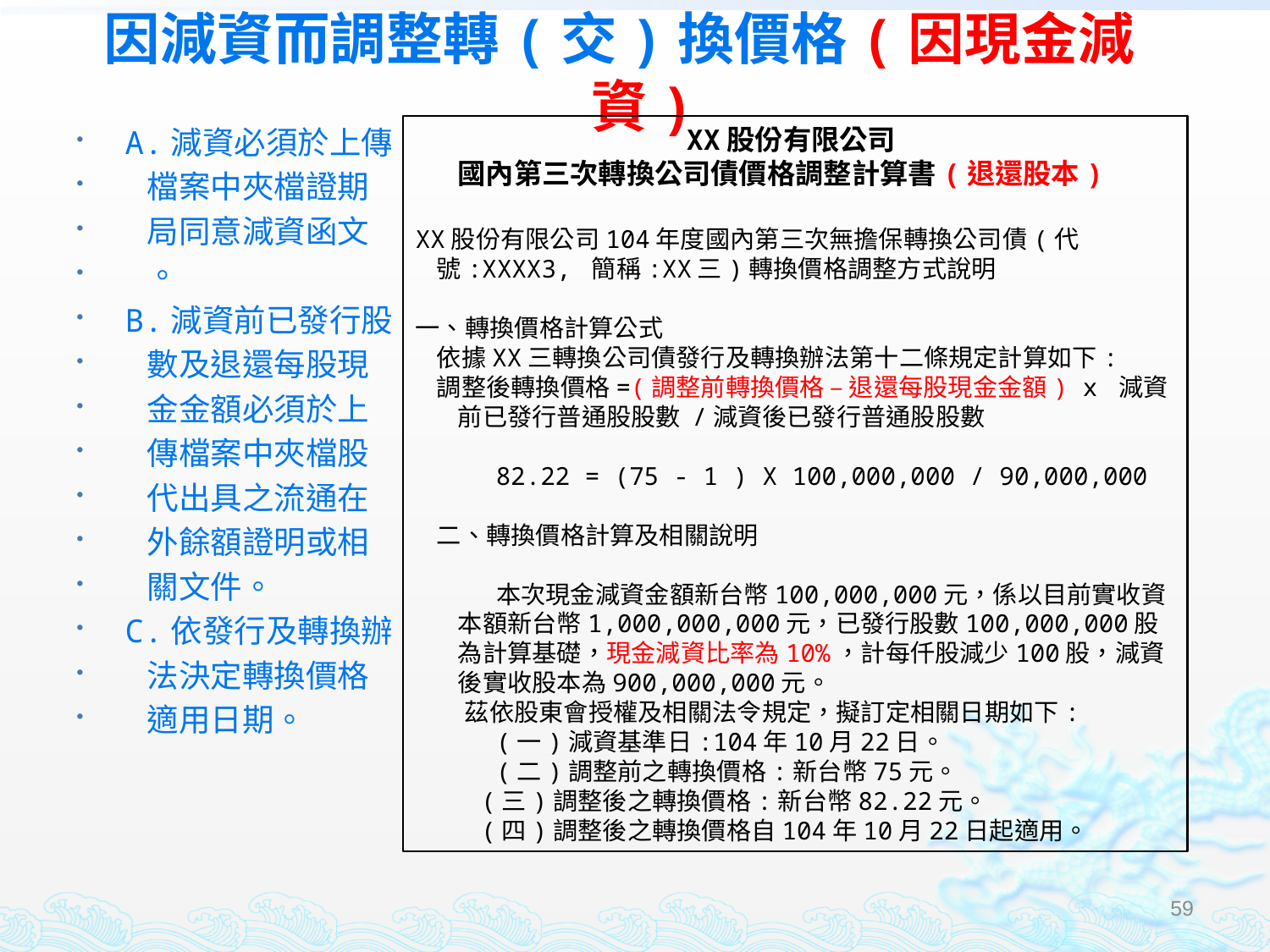

# 因減資而調整轉(交)換價格(因現金減資)
A.減資必須於上傳
  檔案中夾檔證期
  局同意減資函文
  。
B.減資前已發行股
  數及退還每股現
  金金額必須於上
  傳檔案中夾檔股
  代出具之流通在
  外餘額證明或相
  關文件。
C.依發行及轉換辦
  法決定轉換價格
  適用日期。

                XX股份有限公司
國內第三次轉換公司債價格調整計算書(退還股本)

XX股份有限公司104年度國內第三次無擔保轉換公司債(代號:XXXX3, 簡稱:XX三)轉換價格調整方式說明

一、轉換價格計算公式
依據XX三轉換公司債發行及轉換辦法第十二條規定計算如下:
調整後轉換價格=(調整前轉換價格 – 退還每股現金金額) x 減資前已發行普通股股數 /減資後已發行普通股股數

    82.22 = (75 - 1 ) X 100,000,000 / 90,000,000

二、轉換價格計算及相關說明

	本次現金減資金額新台幣100,000,000元，係以目前實收資本額新台幣1,000,000,000元，已發行股數100,000,000股為計算基礎，現金減資比率為10%，計每仟股減少100股，減資後實收股本為900,000,000元。
    茲依股東會授權及相關法令規定，擬訂定相關日期如下:
	(一)減資基準日:104年10月22日。
	(二)調整前之轉換價格:新台幣75元。
   (三)調整後之轉換價格:新台幣82.22元。
   (四)調整後之轉換價格自104年10月22日起適用。
59